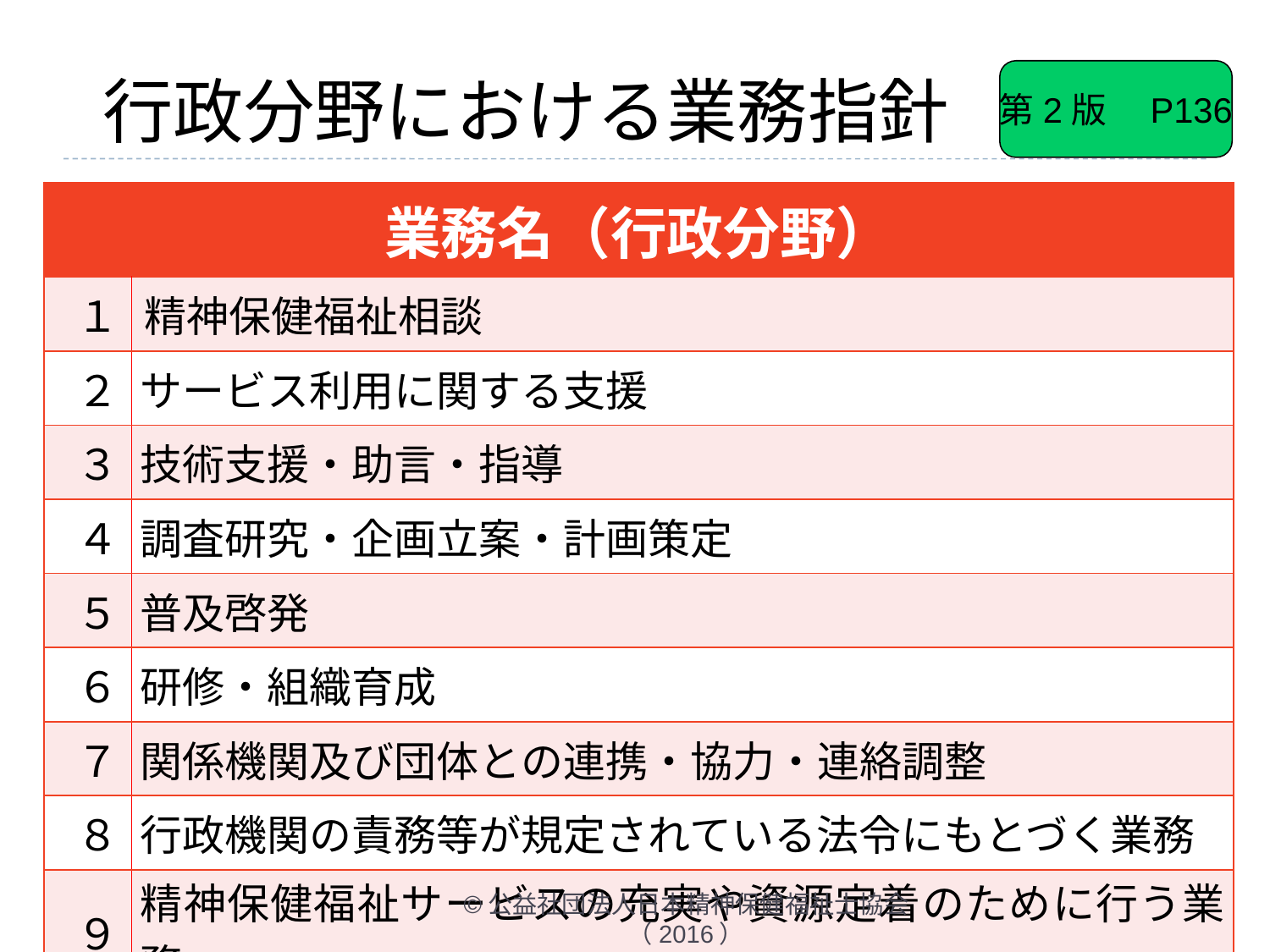

行政分野における業務指針
第2版　P136
| 業務名（行政分野） |  |
| --- | --- |
| １ | 精神保健福祉相談 |
| ２ | サービス利用に関する支援 |
| ３ | 技術支援・助言・指導 |
| ４ | 調査研究・企画立案・計画策定 |
| ５ | 普及啓発 |
| ６ | 研修・組織育成 |
| ７ | 関係機関及び団体との連携・協力・連絡調整 |
| ８ | 行政機関の責務等が規定されている法令にもとづく業務 |
| ９ | 精神保健福祉サービスの充実や資源定着のために行う業務 |
46
©公益社団法人日本精神保健福祉士協会（2016）